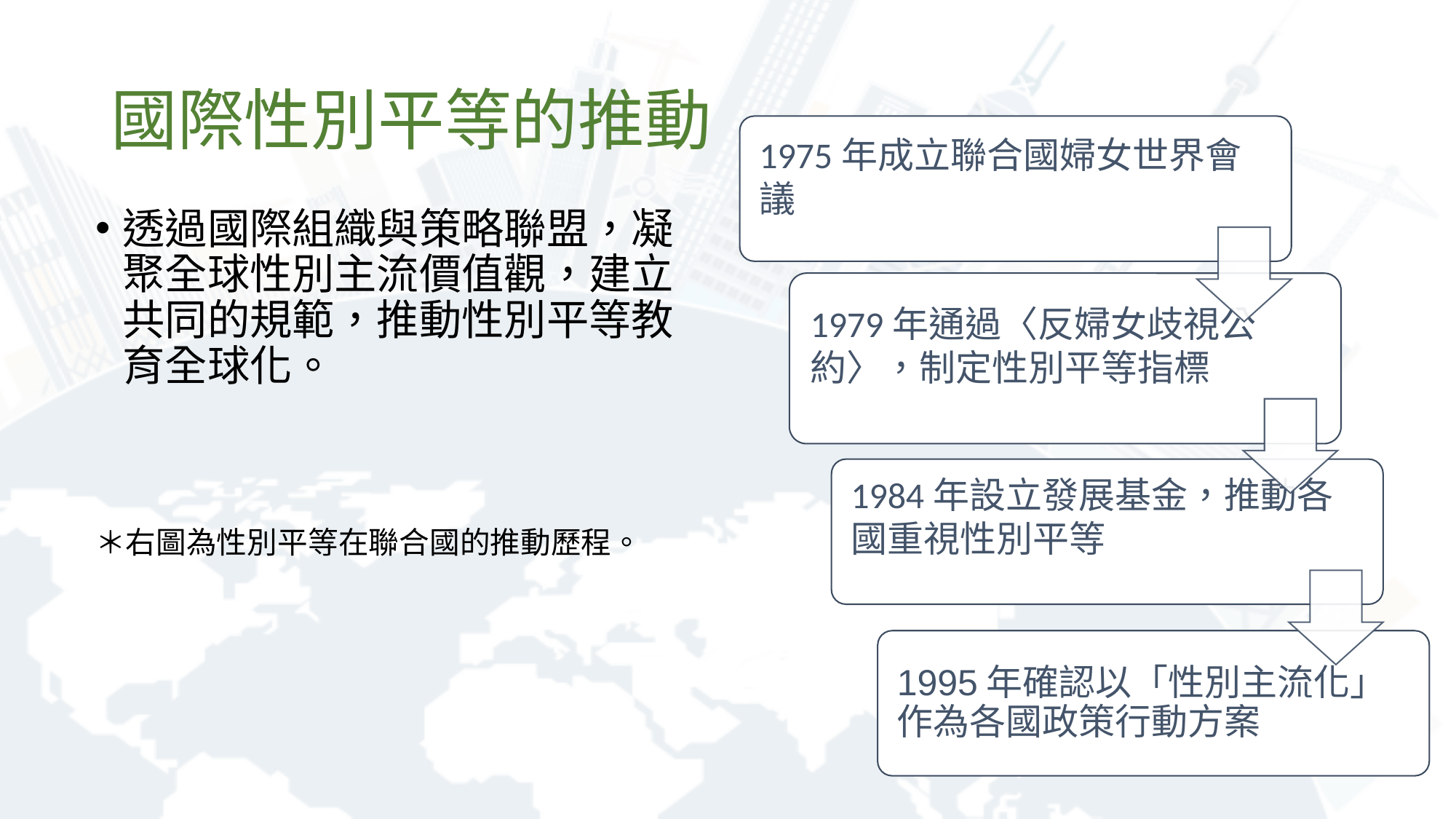

# 國際性別平等的推動
1975年成立聯合國婦女世界會議

1979年通過〈反婦女歧視公約〉，制定性別平等指標

1984年設立發展基金，推動各國重視性別平等

1995年確認以「性別主流化」作為各國政策行動方案

透過國際組織與策略聯盟，凝聚全球性別主流價值觀，建立共同的規範，推動性別平等教育全球化。

＊右圖為性別平等在聯合國的推動歷程。